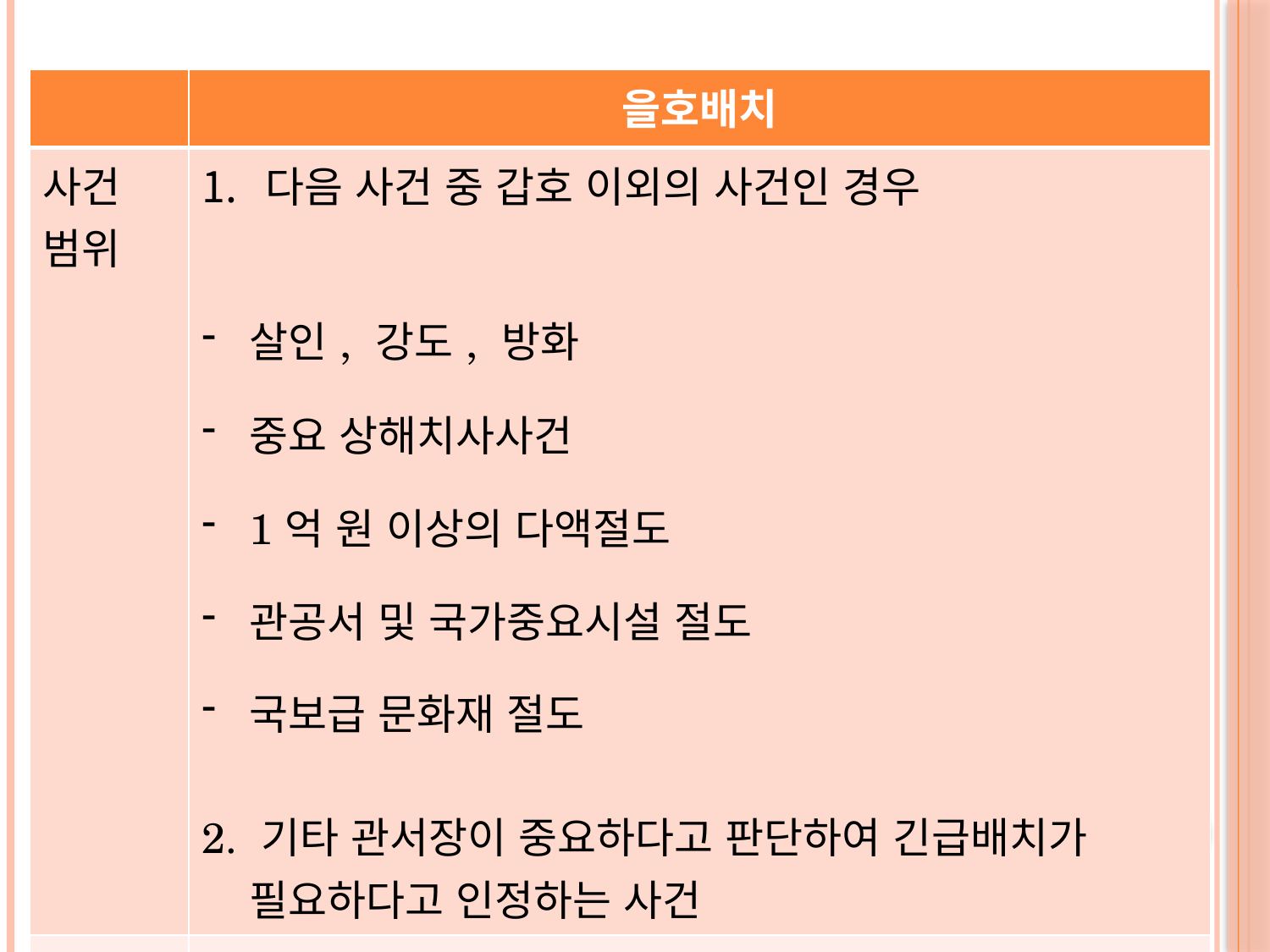

#
|  | 을호배치 |
| --- | --- |
| 사건 범위 | 다음 사건 중 갑호 이외의 사건인 경우 살인, 강도, 방화 중요 상해치사사건 1억 원 이상의 다액절도 관공서 및 국가중요시설 절도 국보급 문화재 절도 2. 기타 관서장이 중요하다고 판단하여 긴급배치가 필요하다고 인정하는 사건 |
| 경력 동원 | 형사(수사요원)는 가동경력 100% 지구대, 검문소요원은 50% |